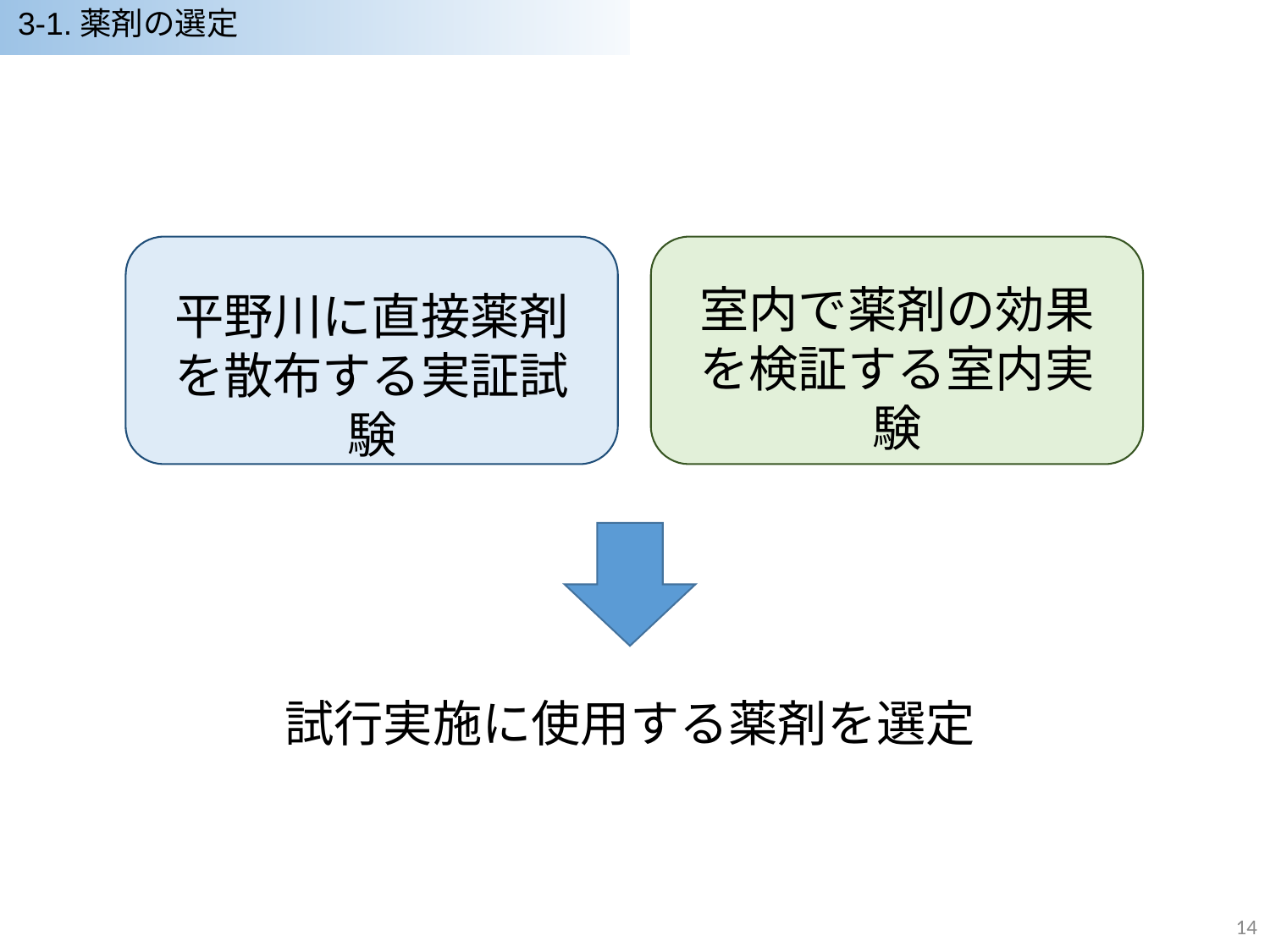

3-1.薬剤の選定

室内で薬剤の効果を検証する室内実験
平野川に直接薬剤を散布する実証試験

試行実施に使用する薬剤を選定
14